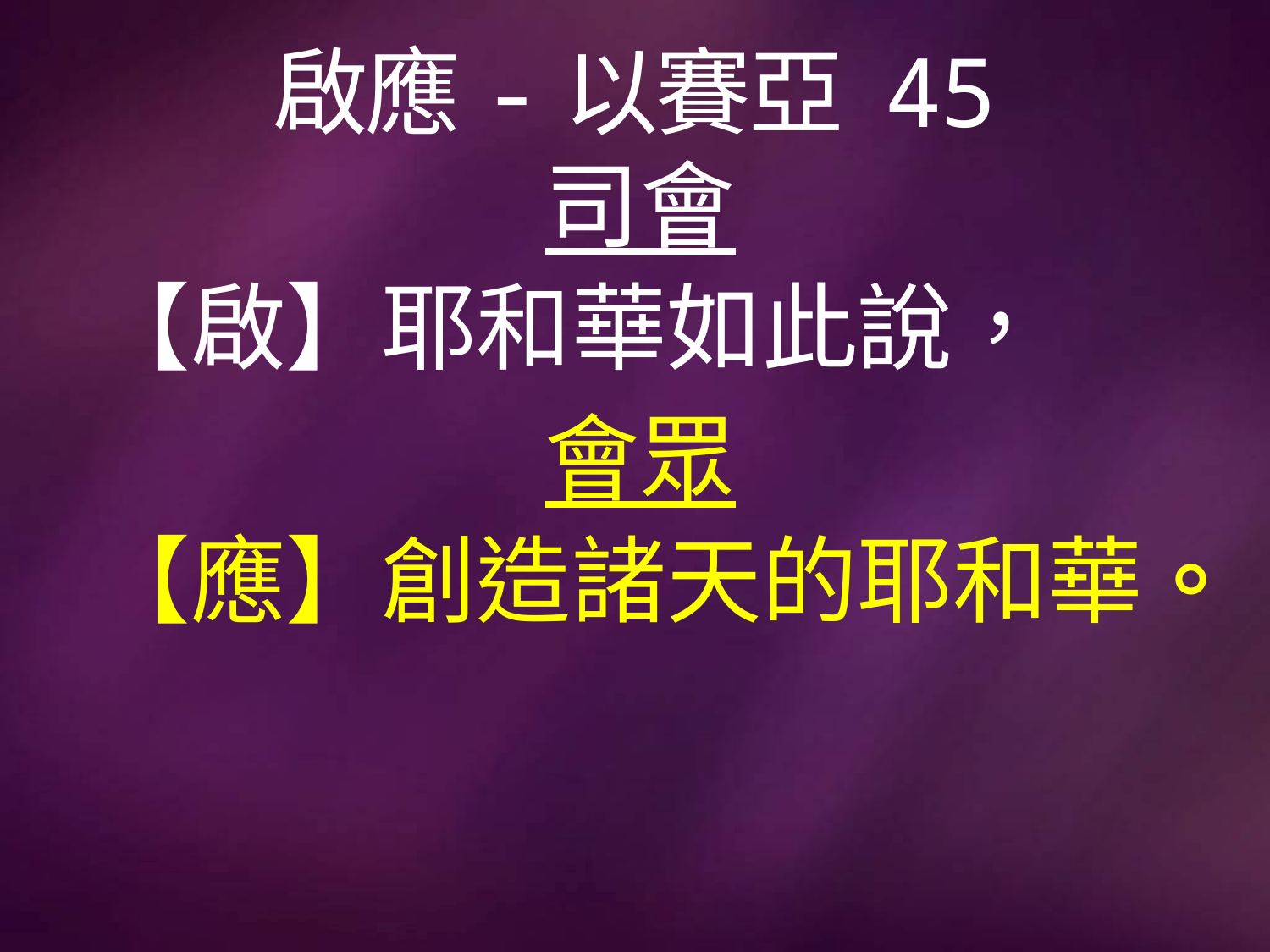

# 啟應-以賽亞 45
司會
【啟】耶和華如此說，

會眾
【應】創造諸天的耶和華。